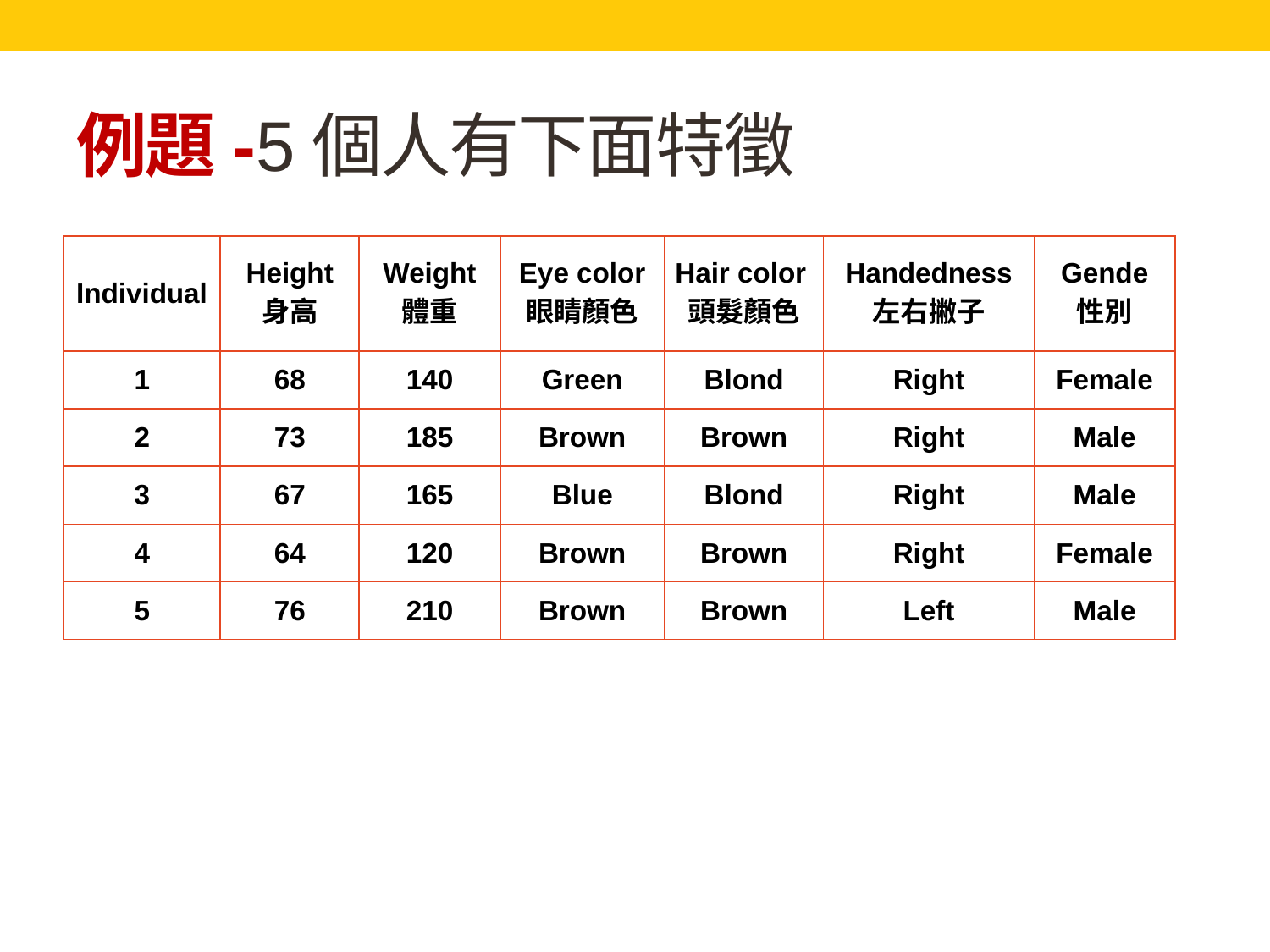

# 例題-5個人有下面特徵
| Individual | Height 身高 | Weight 體重 | Eye color 眼睛顏色 | Hair color頭髮顏色 | Handedness 左右撇子 | Gende 性別 |
| --- | --- | --- | --- | --- | --- | --- |
| 1 | 68 | 140 | Green | Blond | Right | Female |
| 2 | 73 | 185 | Brown | Brown | Right | Male |
| 3 | 67 | 165 | Blue | Blond | Right | Male |
| 4 | 64 | 120 | Brown | Brown | Right | Female |
| 5 | 76 | 210 | Brown | Brown | Left | Male |